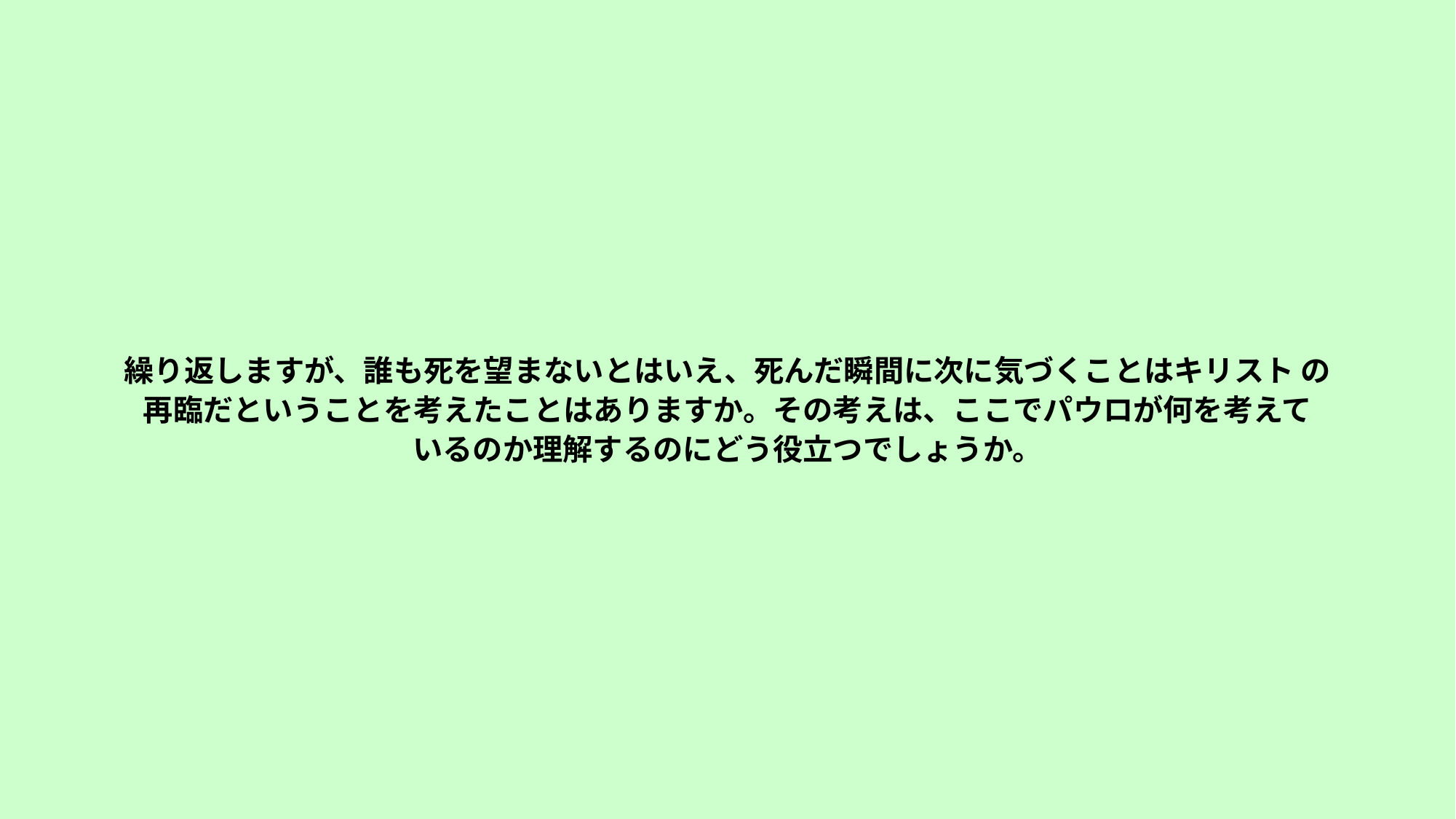

# 繰り返しますが、誰も死を望まないとはいえ、死んだ瞬間に次に気づくことはキリスト の 再臨だということを考えたことはありますか。その考えは、ここでパウロが何を考えて いるのか理解するのにどう役立つでしょうか。